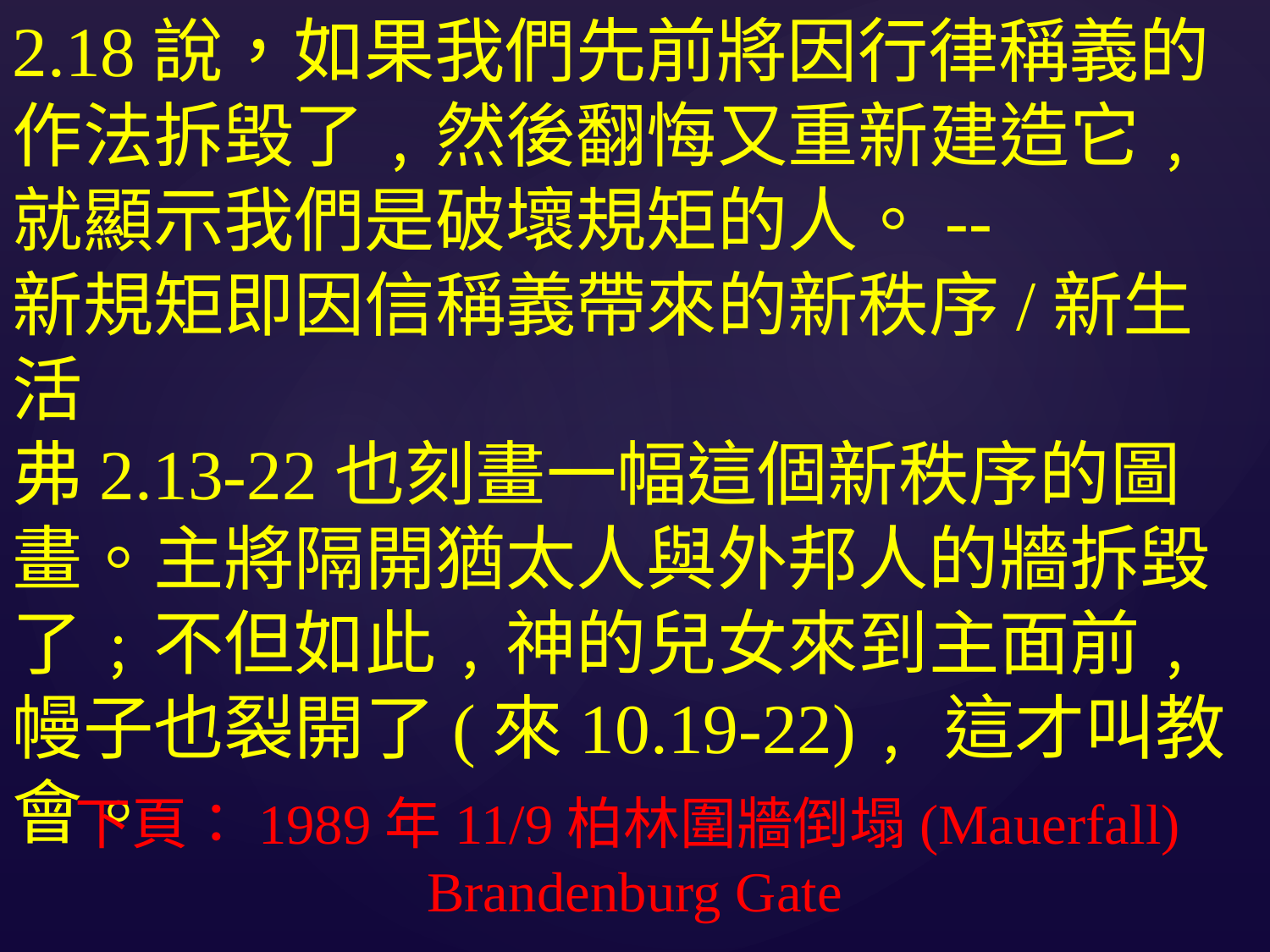

2.18說，如果我們先前將因行律稱義的作法拆毀了﹐然後翻悔又重新建造它﹐就顯示我們是破壞規矩的人。--
新規矩即因信稱義帶來的新秩序/新生活
弗2.13-22也刻畫一幅這個新秩序的圖畫。主將隔開猶太人與外邦人的牆拆毀了﹔不但如此﹐神的兒女來到主面前﹐幔子也裂開了(來10.19-22)﹐這才叫教會。
下頁：1989年11/9柏林圍牆倒塌(Mauerfall)
Brandenburg Gate